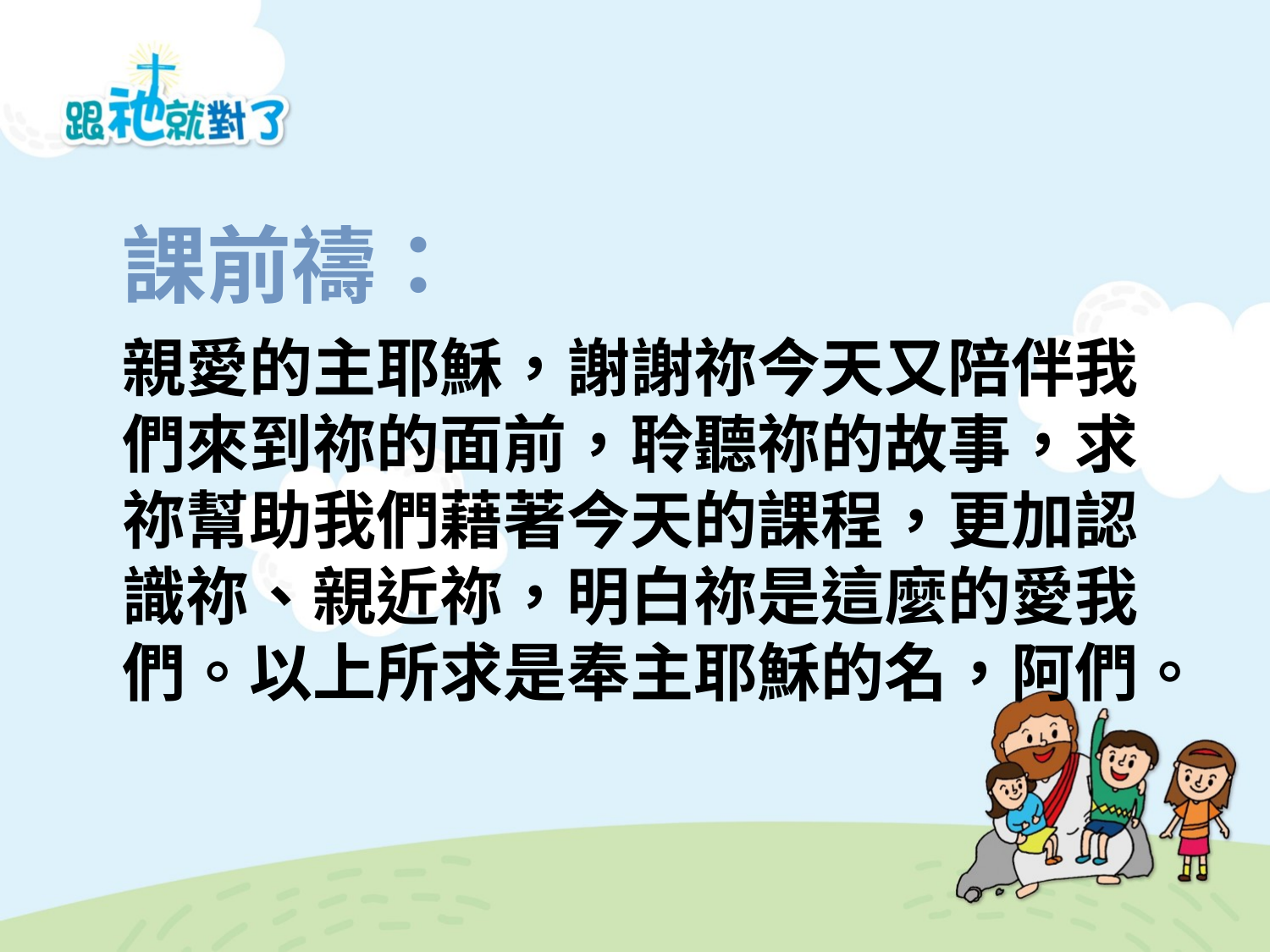

課前禱：
親愛的主耶穌，謝謝祢今天又陪伴我們來到祢的面前，聆聽祢的故事，求祢幫助我們藉著今天的課程，更加認識祢、親近祢，明白祢是這麼的愛我們。以上所求是奉主耶穌的名，阿們。